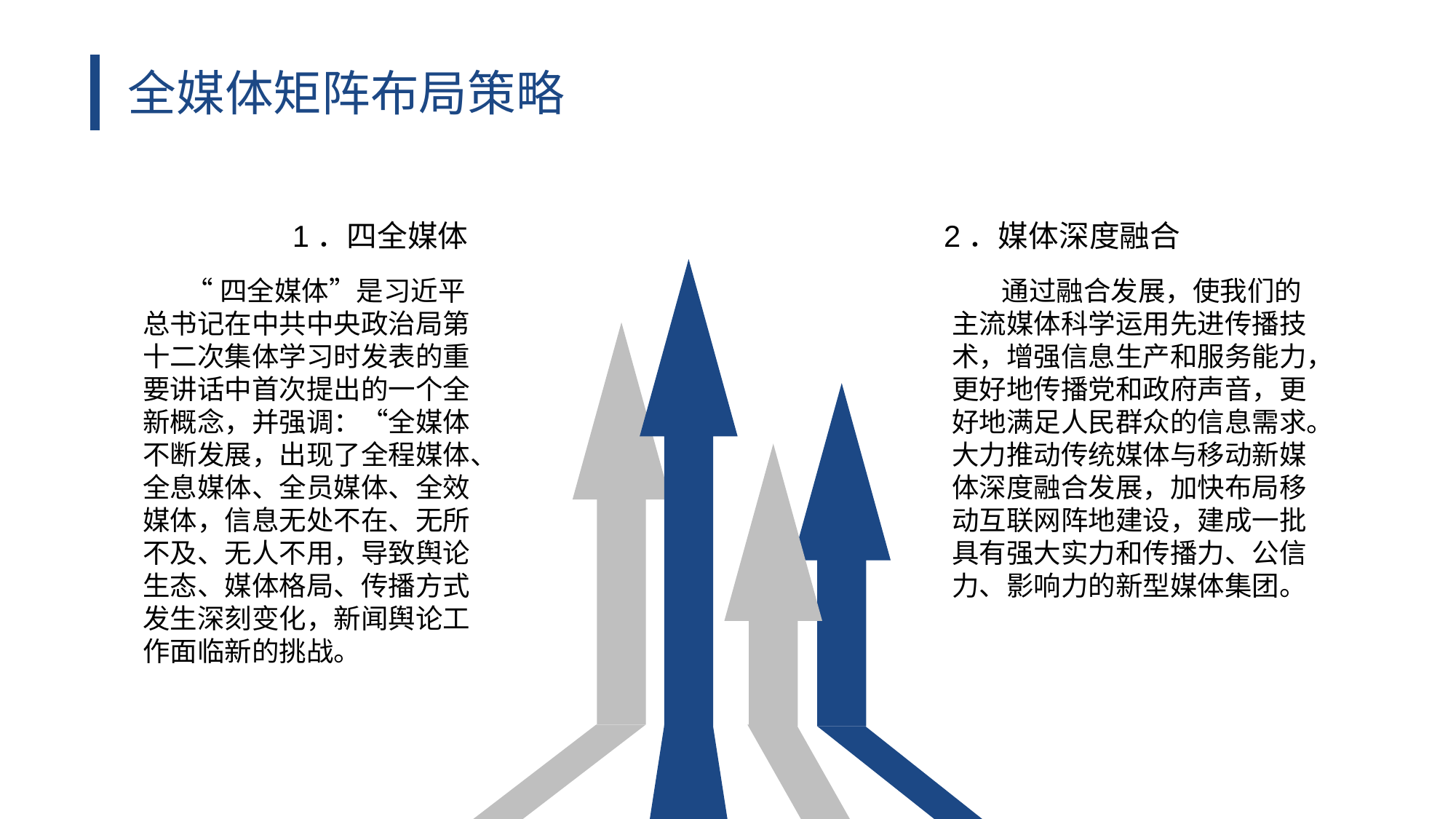

全媒体矩阵布局策略
1．四全媒体
2．媒体深度融合

       通过融合发展，使我们的主流媒体科学运用先进传播技术，增强信息生产和服务能力，更好地传播党和政府声音，更好地满足人民群众的信息需求。大力推动传统媒体与移动新媒体深度融合发展，加快布局移动互联网阵地建设，建成一批具有强大实力和传播力、公信力、影响力的新型媒体集团。
       “四全媒体”是习近平总书记在中共中央政治局第十二次集体学习时发表的重要讲话中首次提出的一个全新概念，并强调：“全媒体不断发展，出现了全程媒体、全息媒体、全员媒体、全效媒体，信息无处不在、无所不及、无人不用，导致舆论生态、媒体格局、传播方式发生深刻变化，新闻舆论工作面临新的挑战。